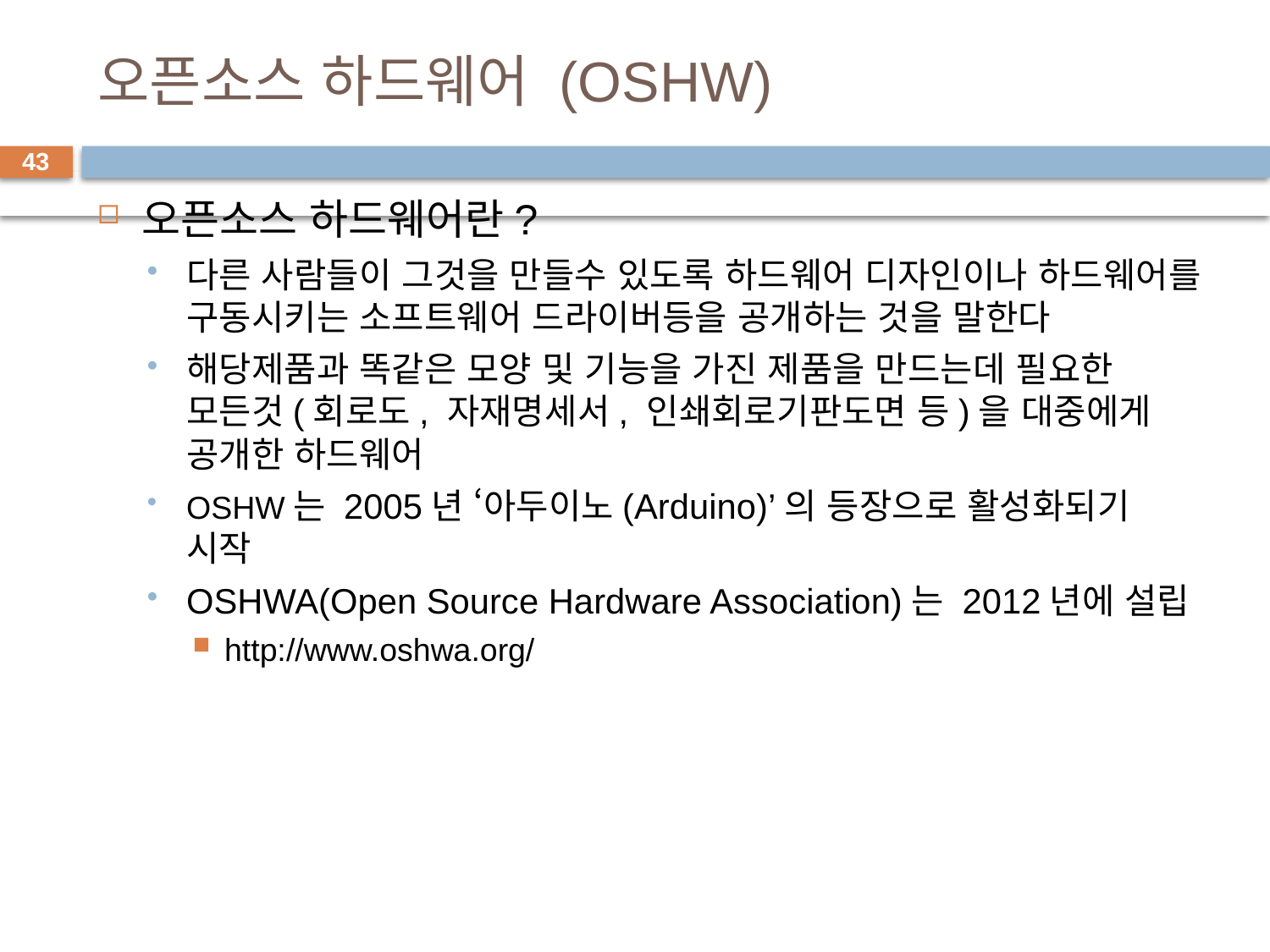

# 오픈소스 하드웨어 (OSHW)
43
오픈소스 하드웨어란?
다른 사람들이 그것을 만들수 있도록 하드웨어 디자인이나 하드웨어를 구동시키는 소프트웨어 드라이버등을 공개하는 것을 말한다
해당제품과 똑같은 모양 및 기능을 가진 제품을 만드는데 필요한 모든것(회로도, 자재명세서, 인쇄회로기판도면 등)을 대중에게 공개한 하드웨어
OSHW는 2005년 ‘아두이노(Arduino)’의 등장으로 활성화되기 시작
OSHWA(Open Source Hardware Association)는 2012년에 설립
http://www.oshwa.org/